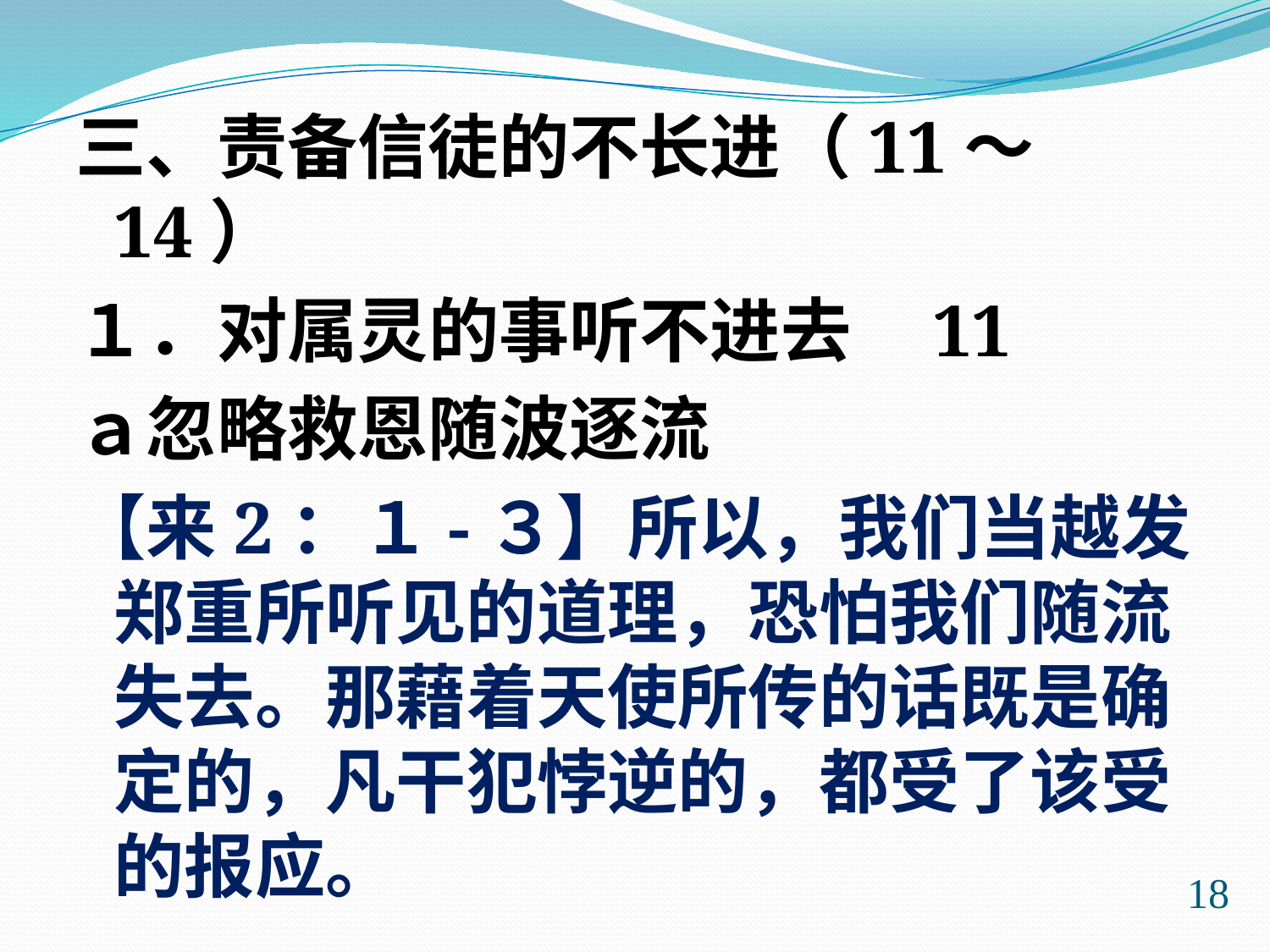

三、责备信徒的不长进（11～14）
１．对属灵的事听不进去    11
ａ忽略救恩随波逐流
【来2：１-３】所以，我们当越发郑重所听见的道理，恐怕我们随流失去。那藉着天使所传的话既是确定的，凡干犯悖逆的，都受了该受的报应。
18